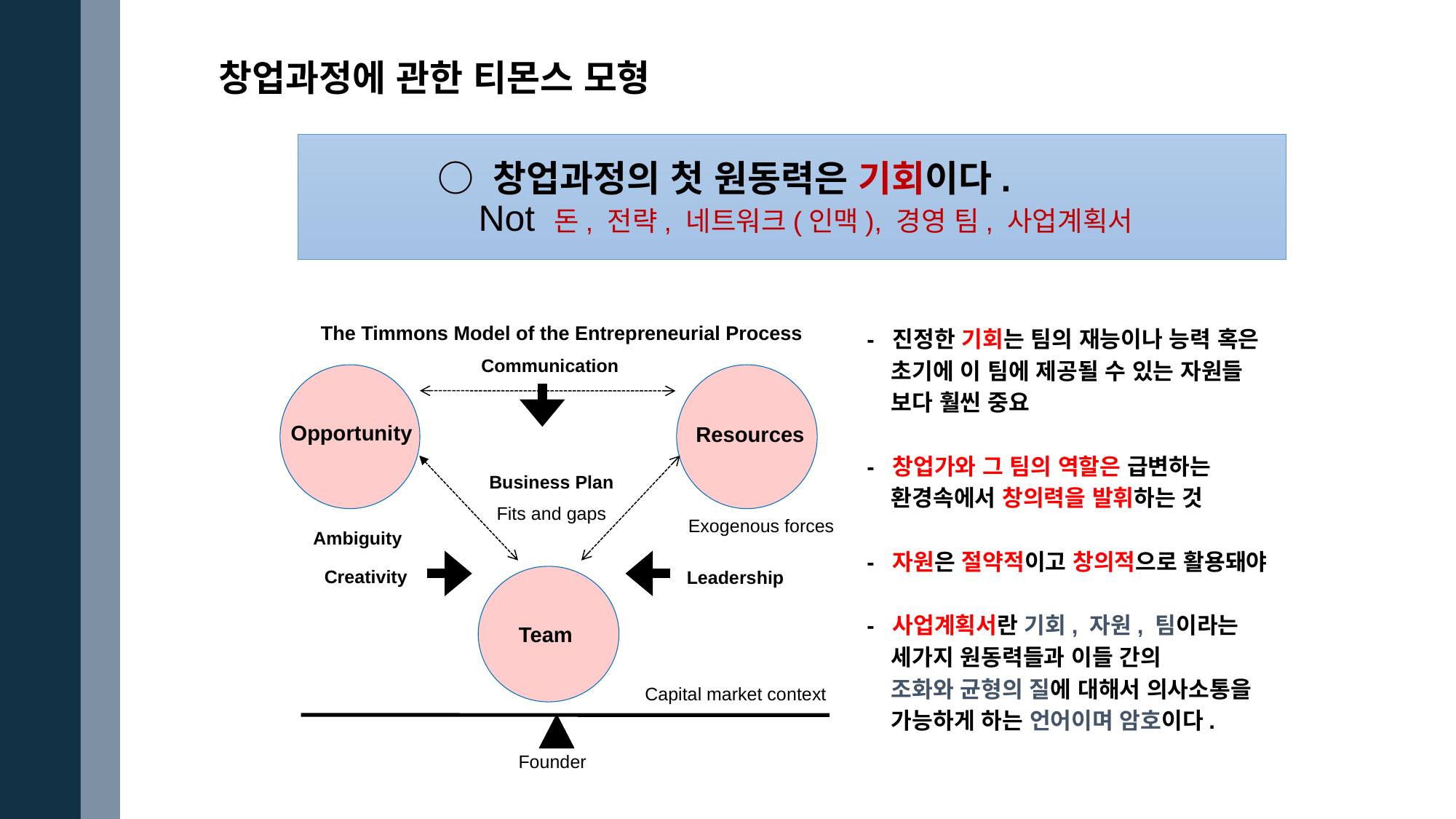

창업과정에 관한 티몬스 모형

○ 창업과정의 첫 원동력은 기회이다.
    Not 돈, 전략, 네트워크(인맥), 경영 팀, 사업계획서
The Timmons Model of the Entrepreneurial Process
-  진정한 기회는 팀의 재능이나 능력 혹은
   초기에 이 팀에 제공될 수 있는 자원들
   보다 훨씬 중요

-  창업가와 그 팀의 역할은 급변하는
   환경속에서 창의력을 발휘하는 것

-  자원은 절약적이고 창의적으로 활용돼야

-  사업계획서란 기회, 자원, 팀이라는
   세가지 원동력들과 이들 간의
   조화와 균형의 질에 대해서 의사소통을
   가능하게 하는 언어이며 암호이다.

Communication

Opportunity
Resources
Business Plan
Fits and gaps
Exogenous forces
Ambiguity
Creativity
Leadership

Team
Capital market context

Founder